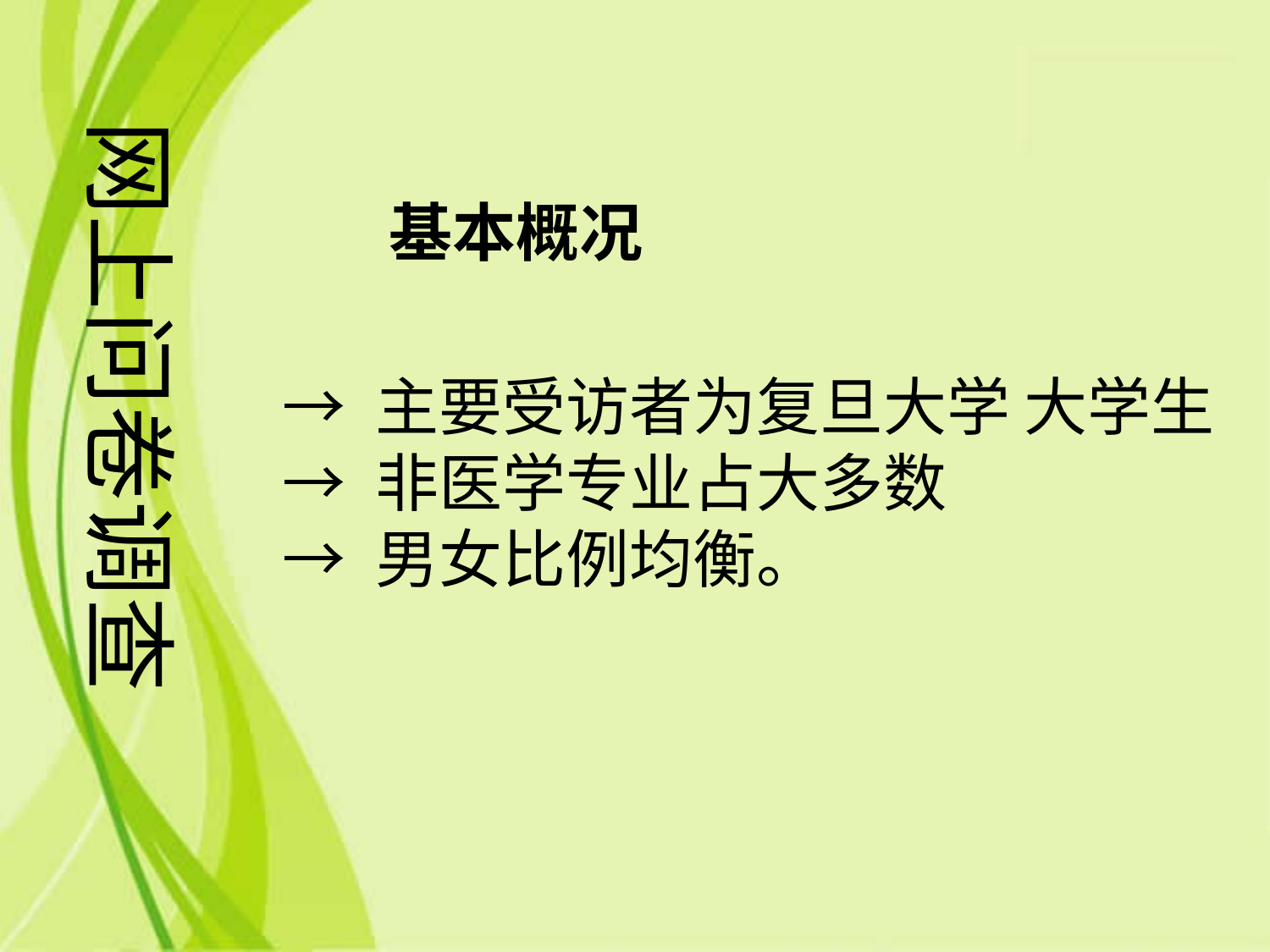

网上问卷调查
基本概况
→ 主要受访者为复旦大学 大学生
→ 非医学专业占大多数
→ 男女比例均衡。